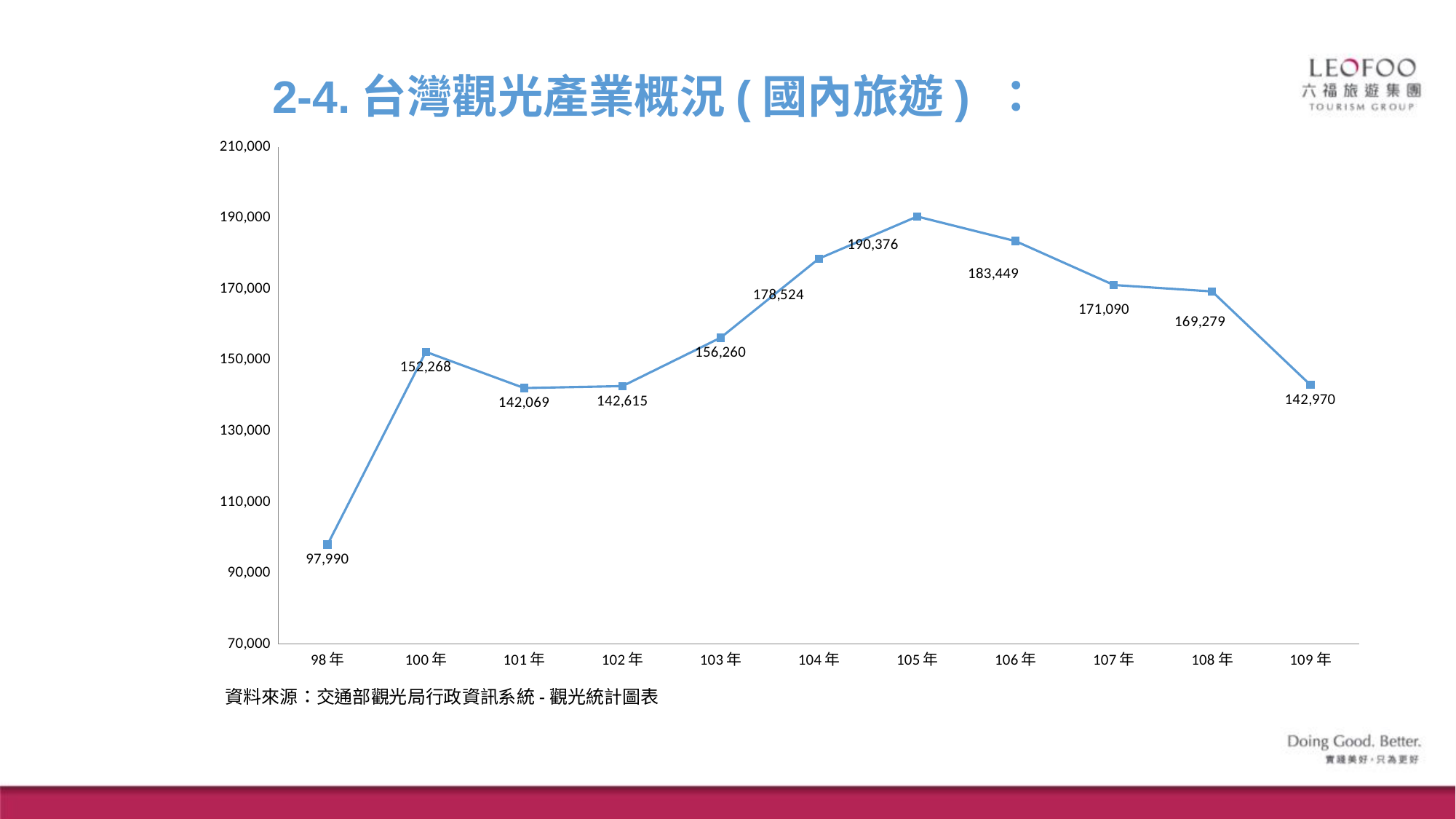

2-4.台灣觀光產業概況(國內旅遊) ：

### Chart

| Category | 欄1 |
|---|---|
| 98年 | 97990.0 |
| 100年 | 152268.0 |
| 101年 | 142069.0 |
| 102年 | 142615.0 |
| 103年 | 156260.0 |
| 104年 | 178524.0 |
| 105年 | 190376.0 |
| 106年 | 183449.0 |
| 107年 | 171090.0 |
| 108年 | 169279.0 |
| 109年 | 142970.0 |
資料來源：交通部觀光局行政資訊系統-觀光統計圖表